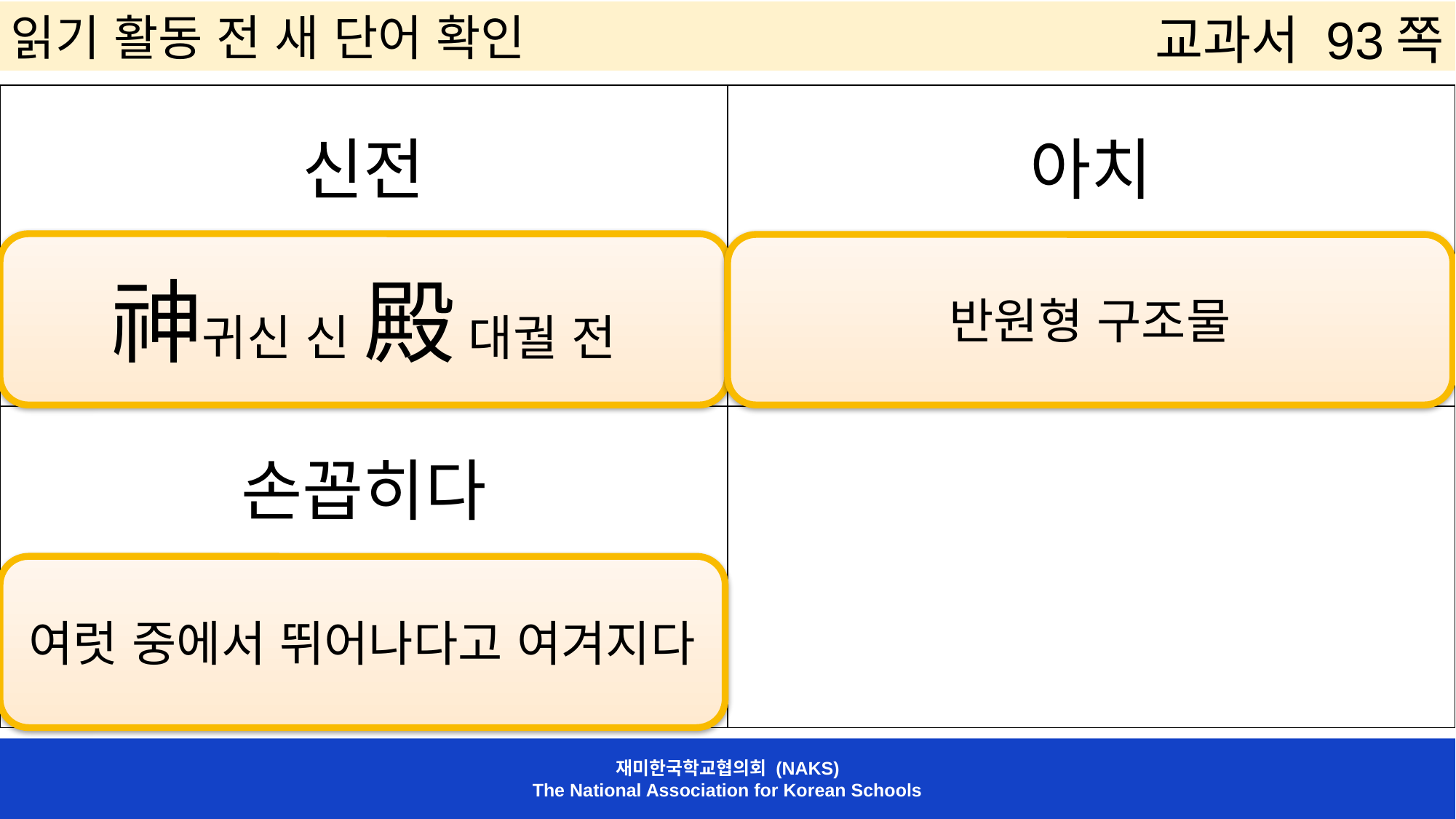

읽기 활동 전 새 단어 확인
교과서 93쪽
| 신전 | 아치 |
| --- | --- |
| 손꼽히다 |  |
神귀신 신 殿 대궐 전
반원형 구조물
여럿 중에서 뛰어나다고 여겨지다
재미한국학교협의회 (NAKS)
The National Association for Korean Schools